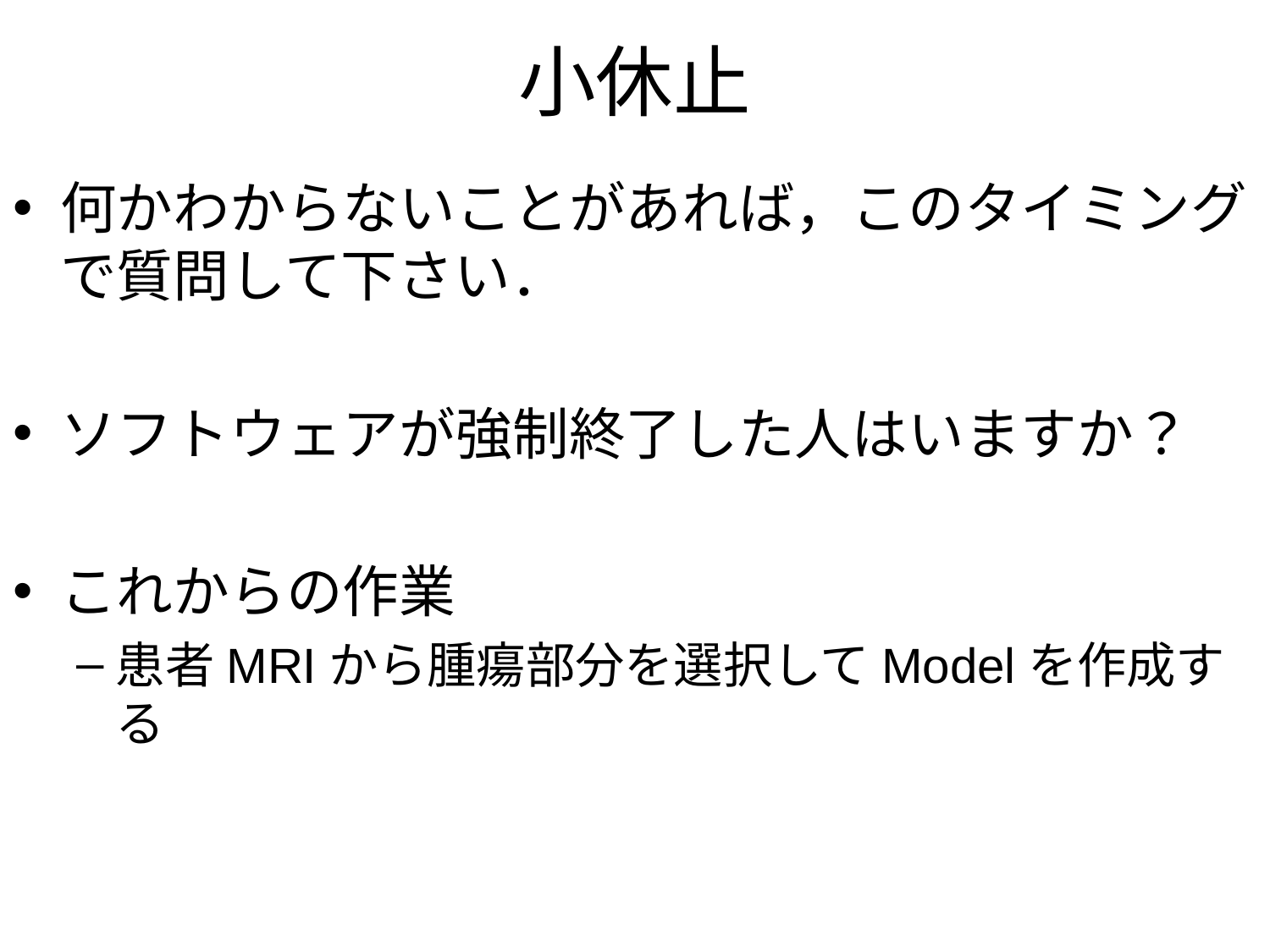

# 小休止
何かわからないことがあれば，このタイミングで質問して下さい．

ソフトウェアが強制終了した人はいますか？

これからの作業
患者MRIから腫瘍部分を選択してModelを作成する